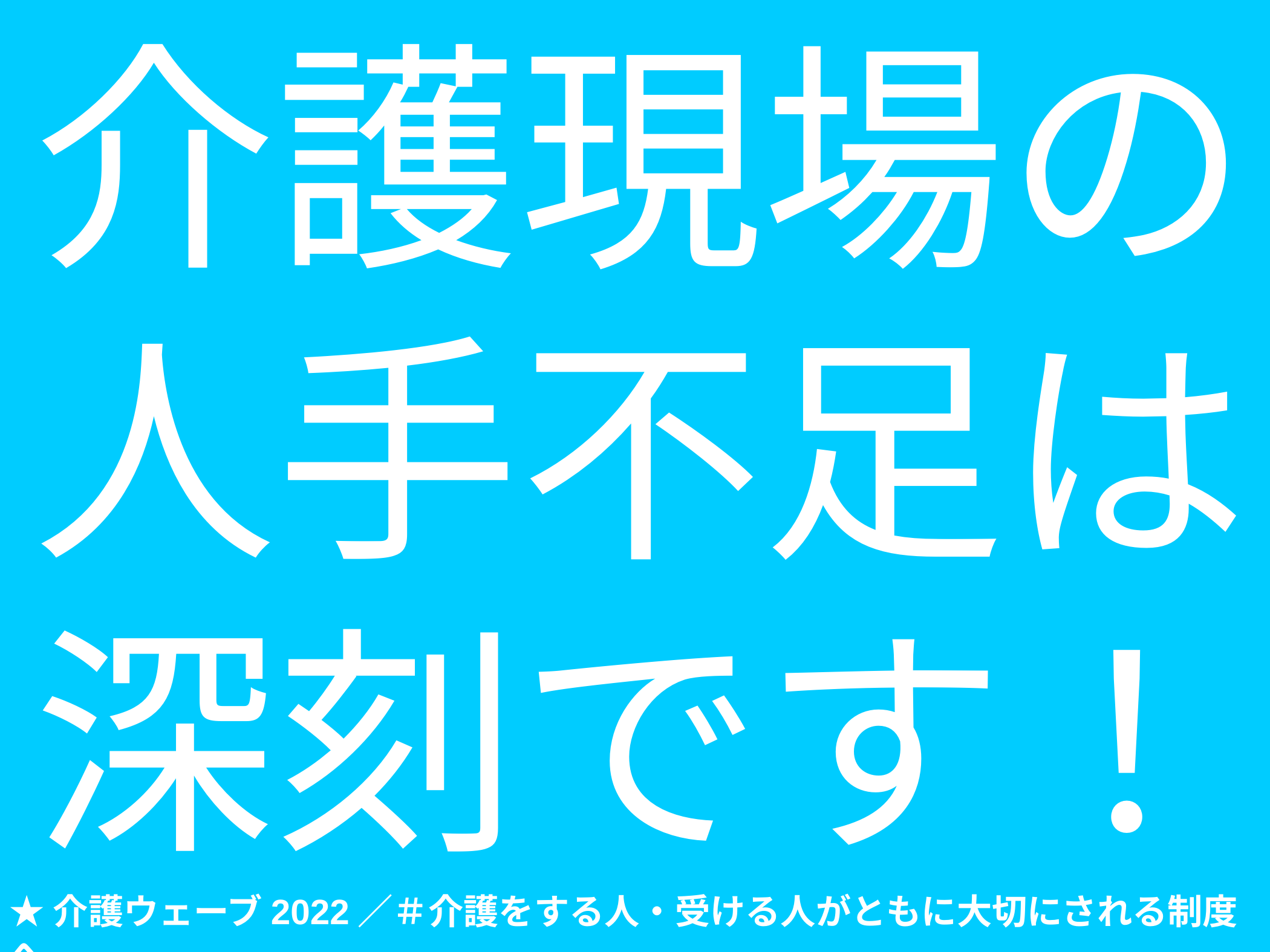

# 介護現場の人手不足は深刻です！

★介護ウェーブ2022／＃介護をする人・受ける人がともに大切にされる制度へ